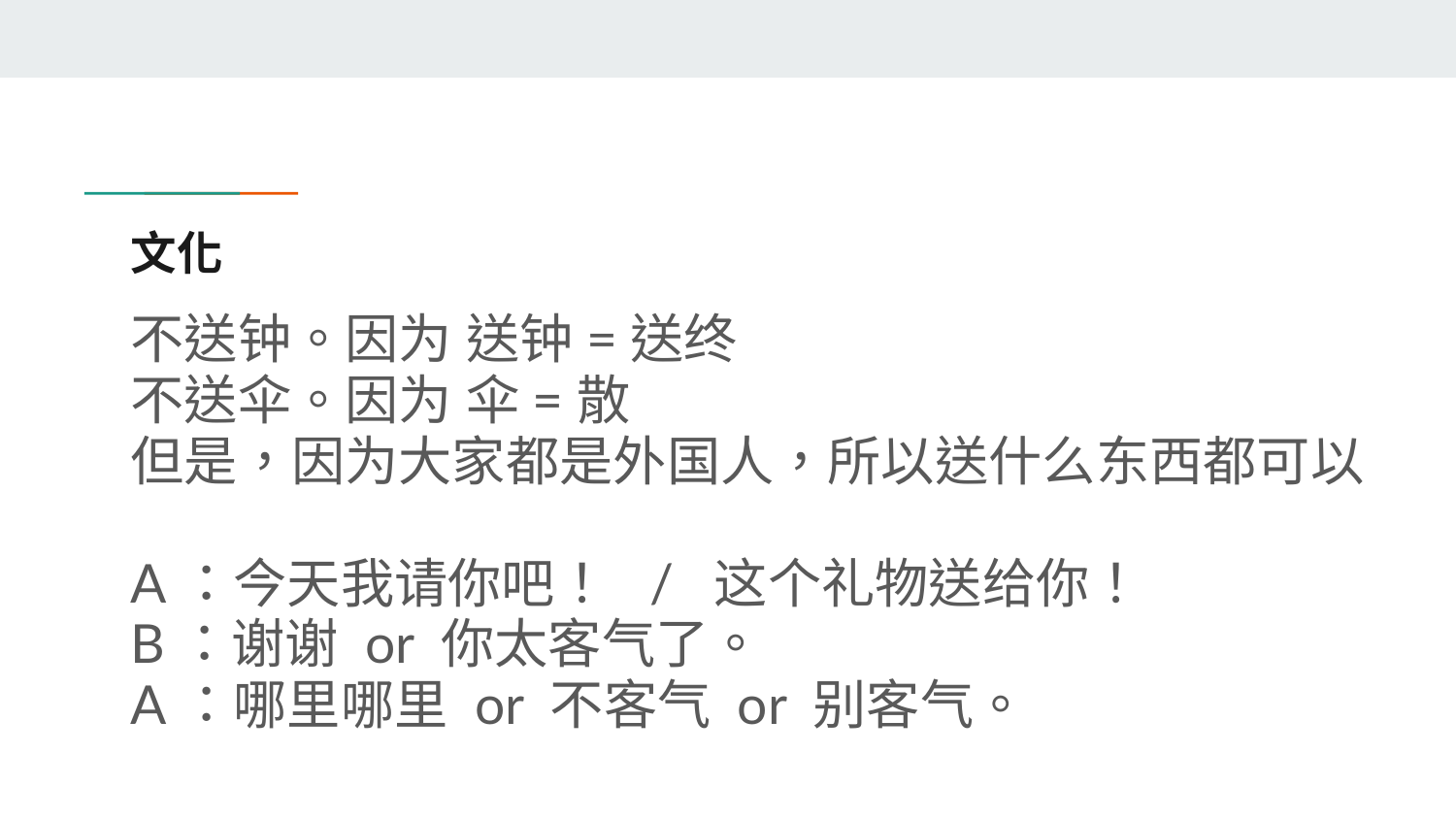

# 文化
不送钟。因为 送钟=送终
不送伞。因为 伞=散
但是，因为大家都是外国人，所以送什么东西都可以
A：今天我请你吧！  /  这个礼物送给你！
B：谢谢 or 你太客气了。
A：哪里哪里 or 不客气 or 别客气。